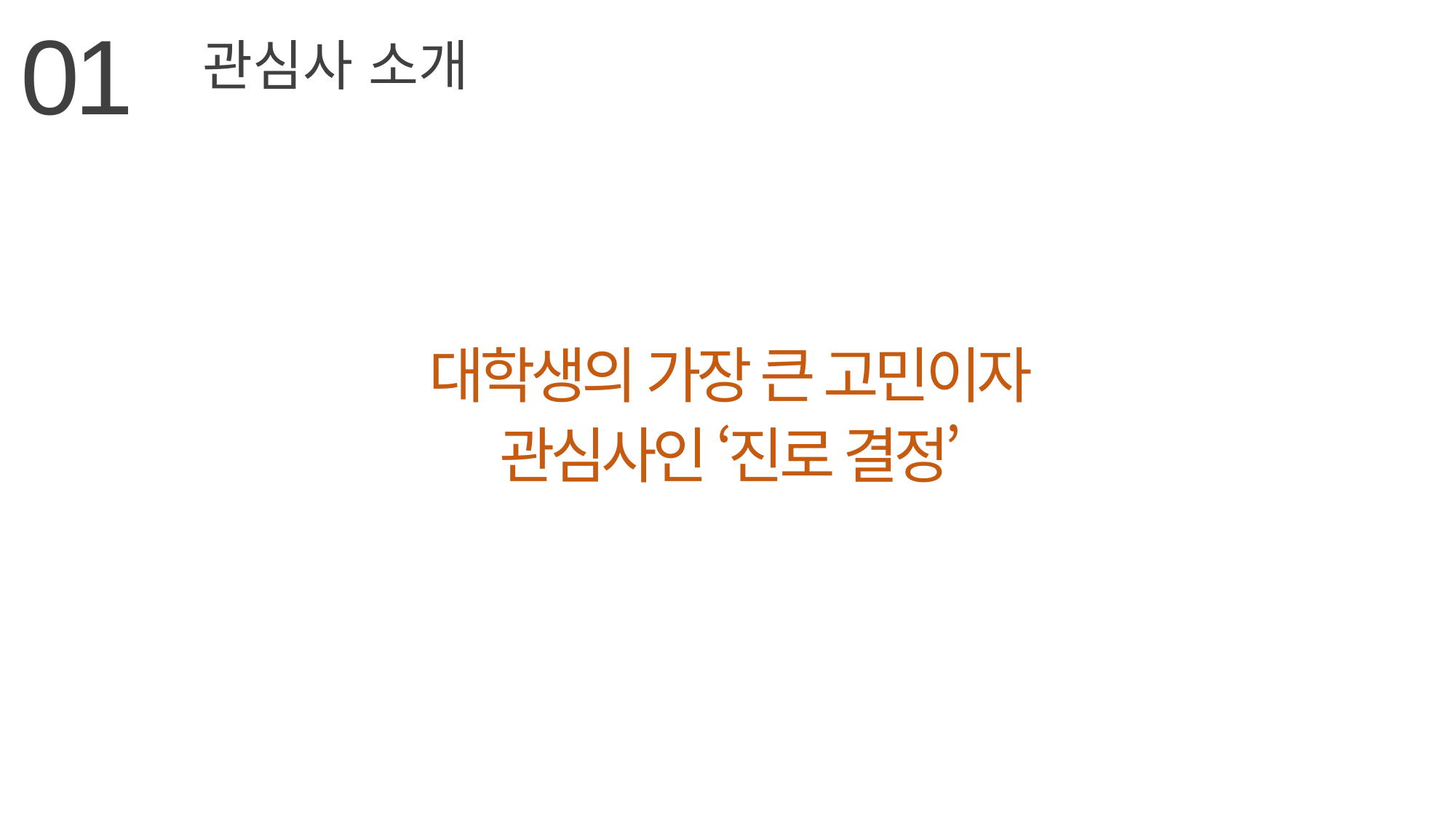

01
관심사 소개

대학생의 가장 큰 고민이자
관심사인 ‘진로 결정’

자판기 사진